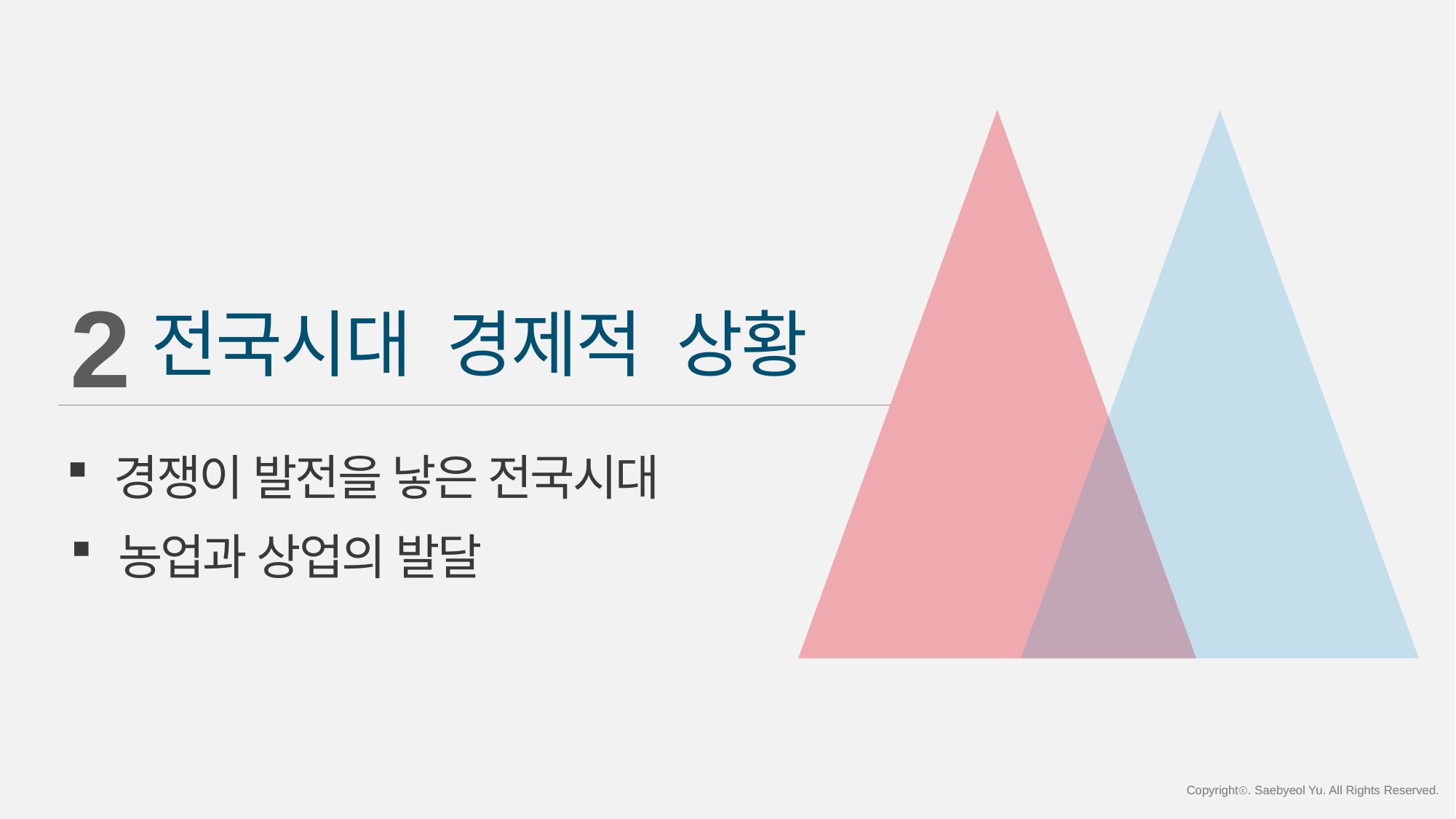

2
전국시대  경제적  상황
 경쟁이 발전을 낳은 전국시대
 농업과 상업의 발달
Copyrightⓒ. Saebyeol Yu. All Rights Reserved.